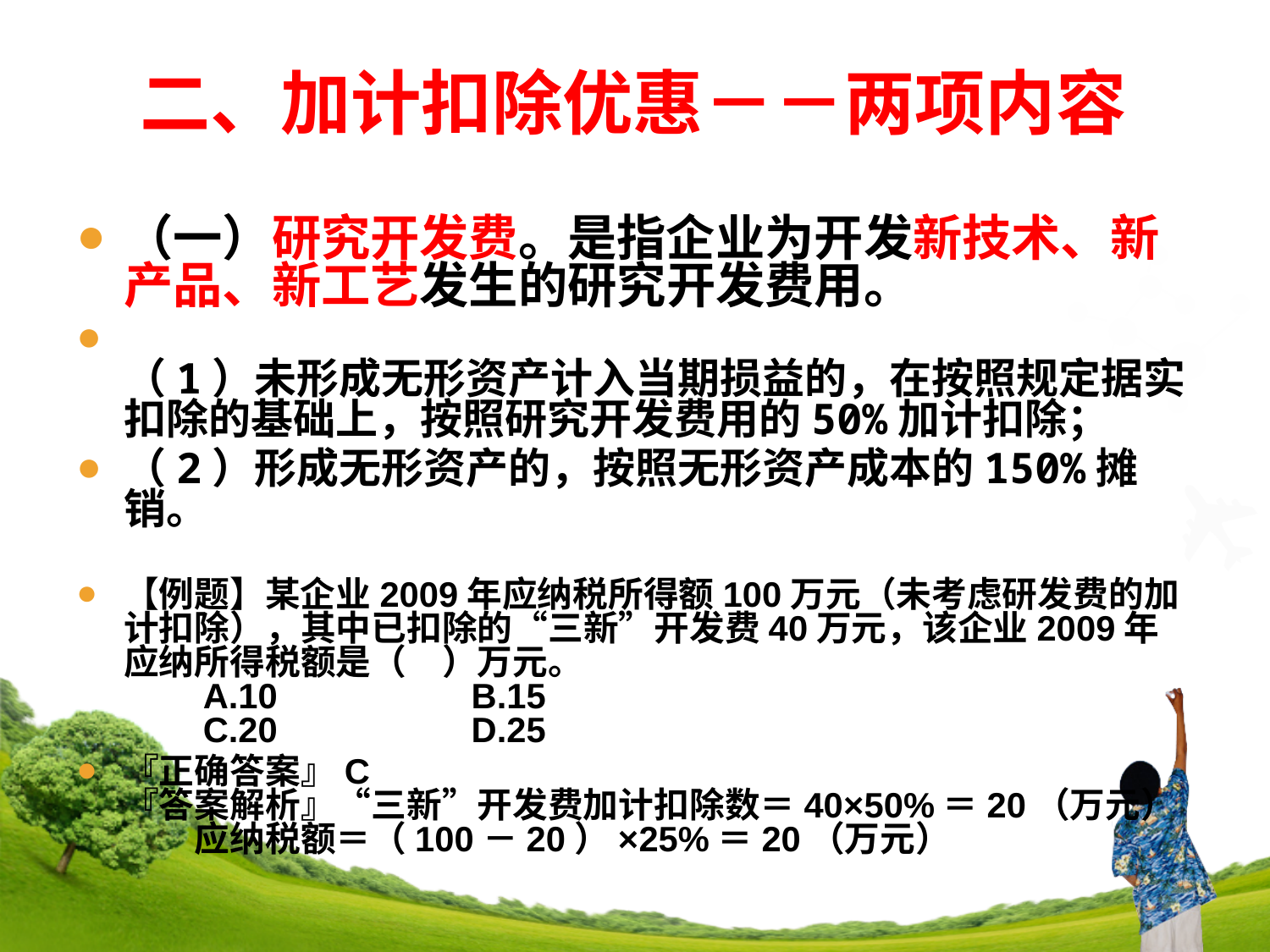

# 二、加计扣除优惠－－两项内容
（一）研究开发费。是指企业为开发新技术、新产品、新工艺发生的研究开发费用。
（1）未形成无形资产计入当期损益的，在按照规定据实扣除的基础上，按照研究开发费用的50%加计扣除；
（2）形成无形资产的，按照无形资产成本的150%摊销。

【例题】某企业2009年应纳税所得额100万元（未考虑研发费的加计扣除），其中已扣除的“三新”开发费40万元，该企业2009年应纳所得税额是（　）万元。
　　A.10　　　　　B.15
　　C.20　　　　　D.25
『正确答案』C
『答案解析』“三新”开发费加计扣除数＝40×50%＝20（万元）
　　应纳税额＝（100－20）×25%＝20（万元）